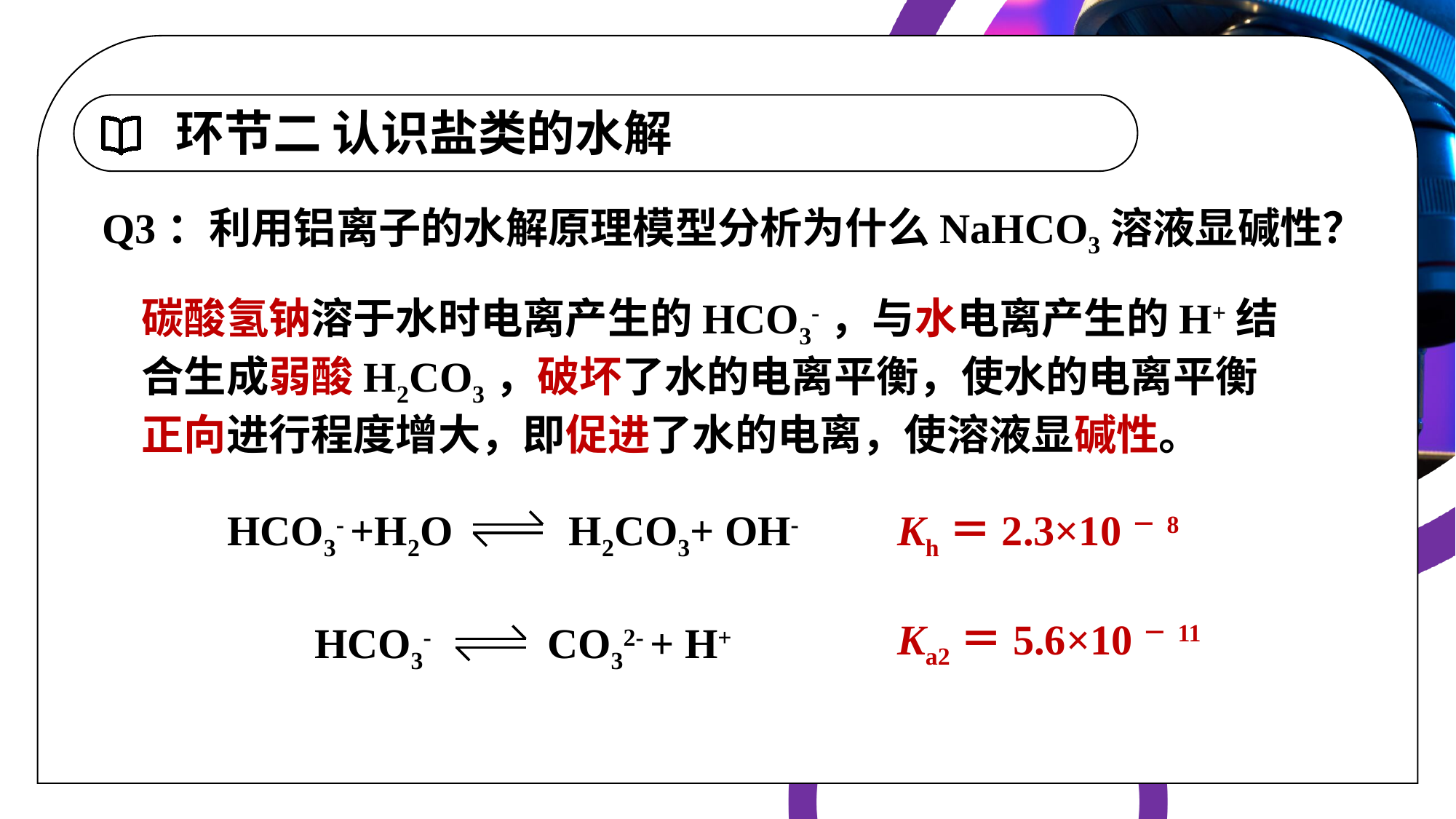

环节二 认识盐类的水解
Q3：利用铝离子的水解原理模型分析为什么NaHCO3溶液显碱性？

碳酸氢钠溶于水时电离产生的HCO3-，与水电离产生的H+结合生成弱酸H2CO3，破坏了水的电离平衡，使水的电离平衡正向进行程度增大，即促进了水的电离，使溶液显碱性。
HCO3- +H2O           H2CO3+ OH-
Kh＝2.3×10－8
Ka2＝5.6×10－11

          HCO3-           CO32- + H+